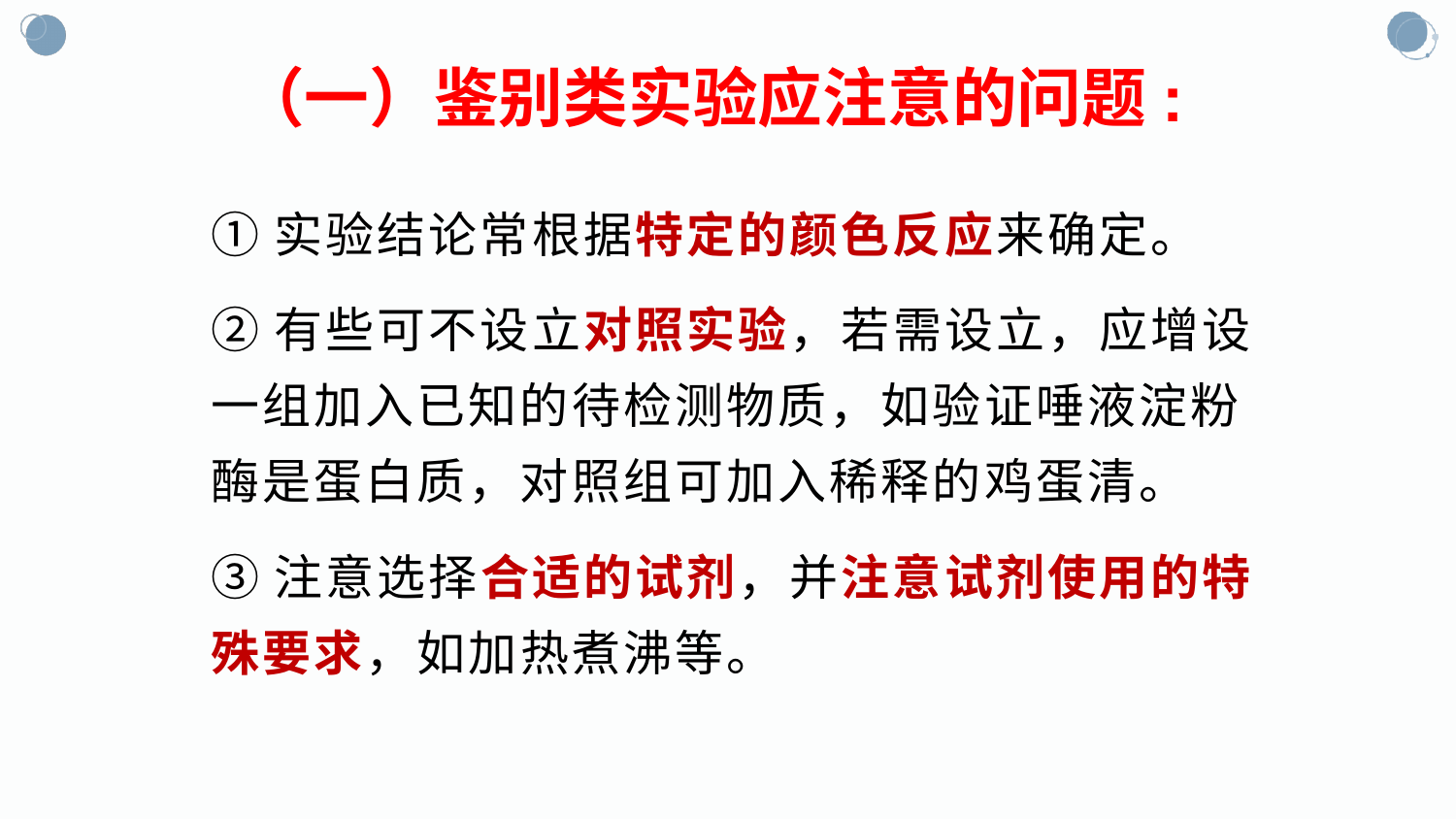

（一）鉴别类实验应注意的问题:
①实验结论常根据特定的颜色反应来确定。
②有些可不设立对照实验，若需设立，应增设一组加入已知的待检测物质，如验证唾液淀粉酶是蛋白质，对照组可加入稀释的鸡蛋清。
③注意选择合适的试剂，并注意试剂使用的特殊要求，如加热煮沸等。